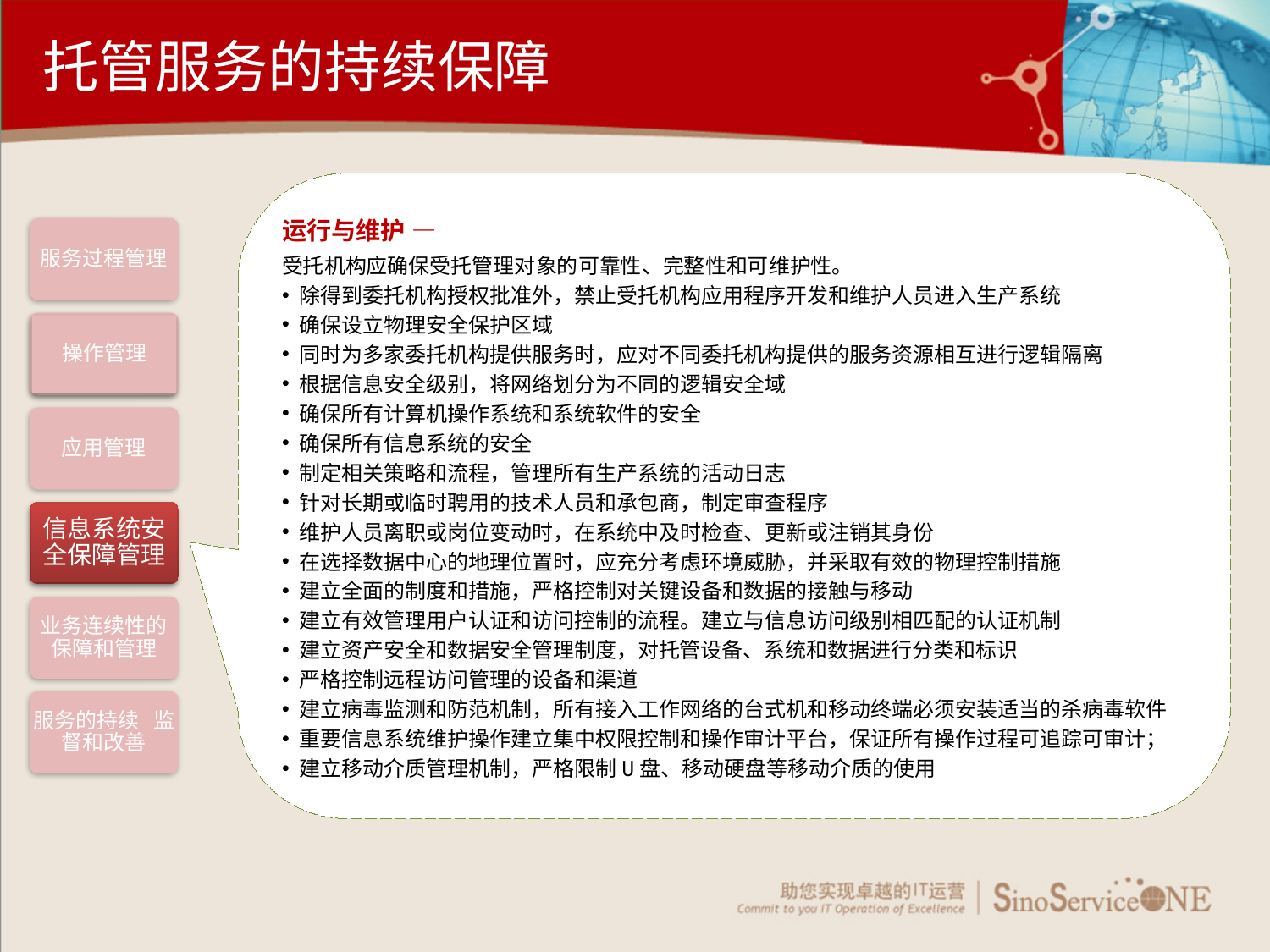

托管服务的持续保障
运行与维护 —
受托机构应确保受托管理对象的可靠性、完整性和可维护性。
 除得到委托机构授权批准外，禁止受托机构应用程序开发和维护人员进入生产系统
 确保设立物理安全保护区域
 同时为多家委托机构提供服务时，应对不同委托机构提供的服务资源相互进行逻辑隔离
 根据信息安全级别，将网络划分为不同的逻辑安全域
 确保所有计算机操作系统和系统软件的安全
 确保所有信息系统的安全
 制定相关策略和流程，管理所有生产系统的活动日志
 针对长期或临时聘用的技术人员和承包商，制定审查程序
 维护人员离职或岗位变动时，在系统中及时检查、更新或注销其身份
 在选择数据中心的地理位置时，应充分考虑环境威胁，并采取有效的物理控制措施
 建立全面的制度和措施，严格控制对关键设备和数据的接触与移动
 建立有效管理用户认证和访问控制的流程。建立与信息访问级别相匹配的认证机制
 建立资产安全和数据安全管理制度，对托管设备、系统和数据进行分类和标识
 严格控制远程访问管理的设备和渠道
 建立病毒监测和防范机制，所有接入工作网络的台式机和移动终端必须安装适当的杀病毒软件
 重要信息系统维护操作建立集中权限控制和操作审计平台，保证所有操作过程可追踪可审计；
 建立移动介质管理机制，严格限制U盘、移动硬盘等移动介质的使用

服务过程管理

操作管理
应用管理

信息系统安全保障管理

业务连续性的保障和管理

服务的持续   监督和改善